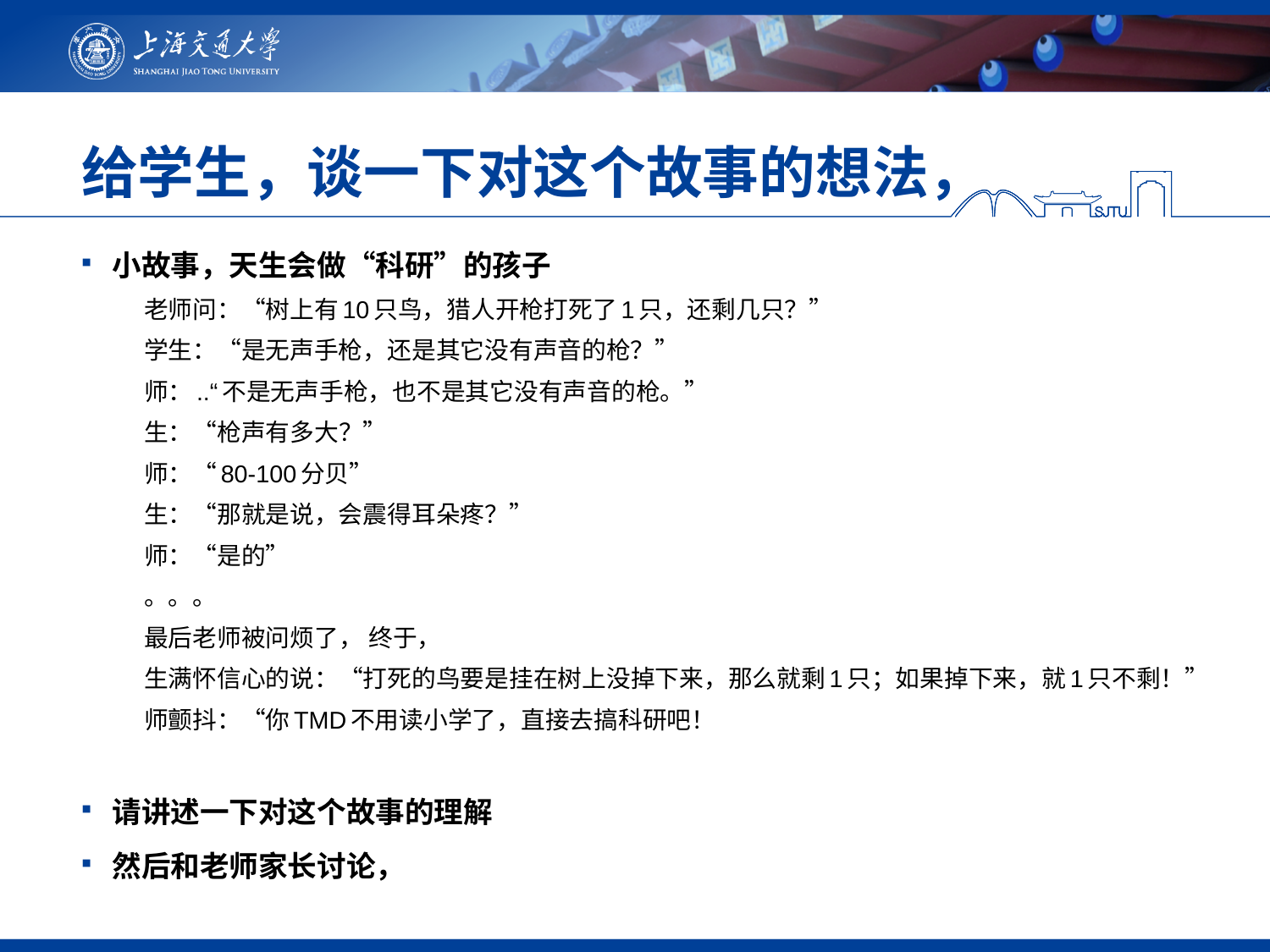

# 给学生，谈一下对这个故事的想法，
小故事，天生会做“科研”的孩子
老师问：“树上有10只鸟，猎人开枪打死了1只，还剩几只？”
学生：“是无声手枪，还是其它没有声音的枪？”
师：..“不是无声手枪，也不是其它没有声音的枪。”
生：“枪声有多大？”
师：“80-100分贝”
生：“那就是说，会震得耳朵疼？”
师：“是的”
。。。
最后老师被问烦了， 终于，
生满怀信心的说：“打死的鸟要是挂在树上没掉下来，那么就剩1只；如果掉下来，就1只不剩！”
师颤抖：“你TMD不用读小学了，直接去搞科研吧！

请讲述一下对这个故事的理解
然后和老师家长讨论，